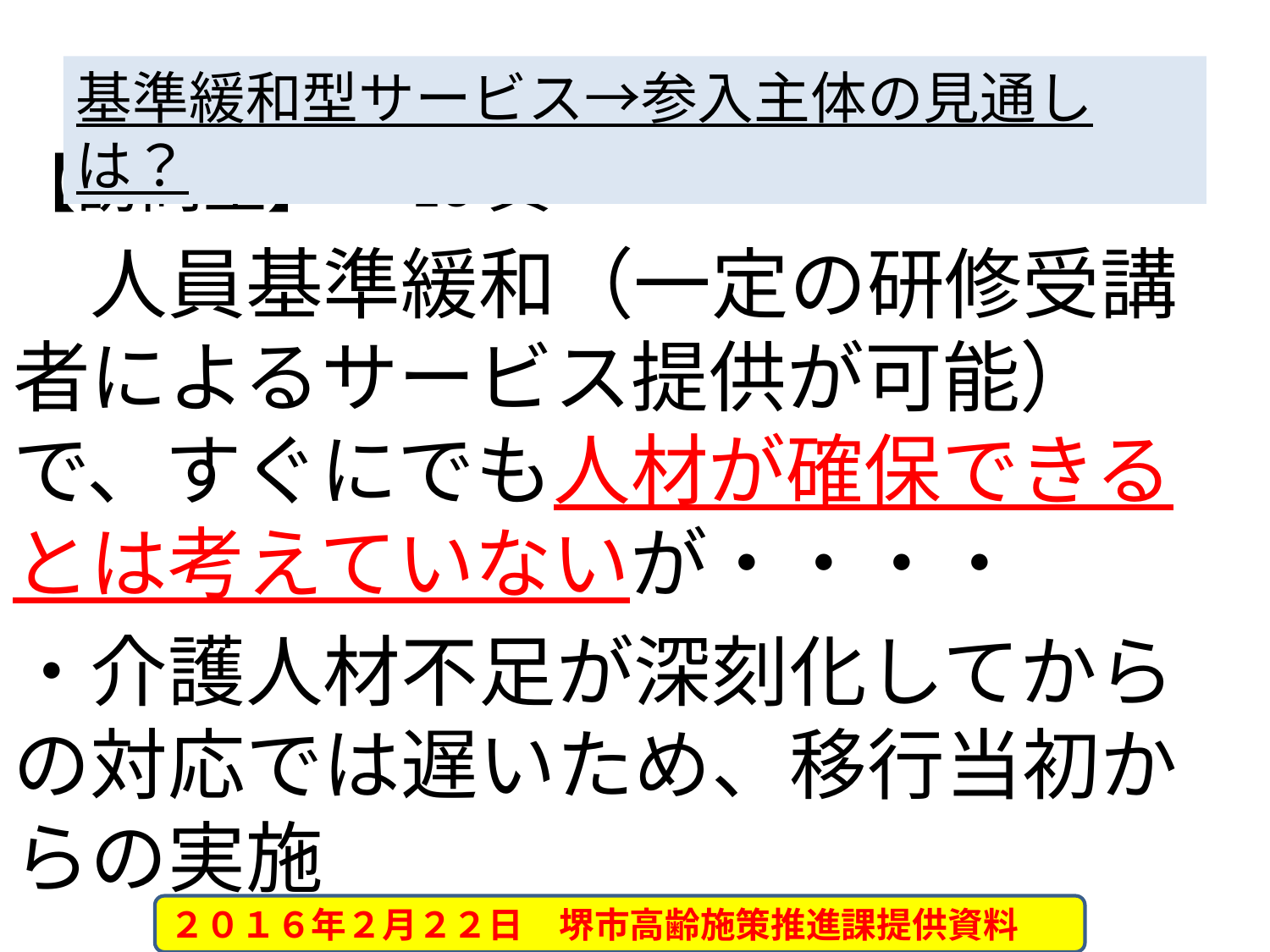

基準緩和型サービス→参入主体の見通しは？
【訪問型】　13頁
　人員基準緩和（一定の研修受講者によるサービス提供が可能）で、すぐにでも人材が確保できるとは考えていないが・・・・
・介護人材不足が深刻化してからの対応では遅いため、移行当初からの実施

２０１６年２月２２日　堺市高齢施策推進課提供資料